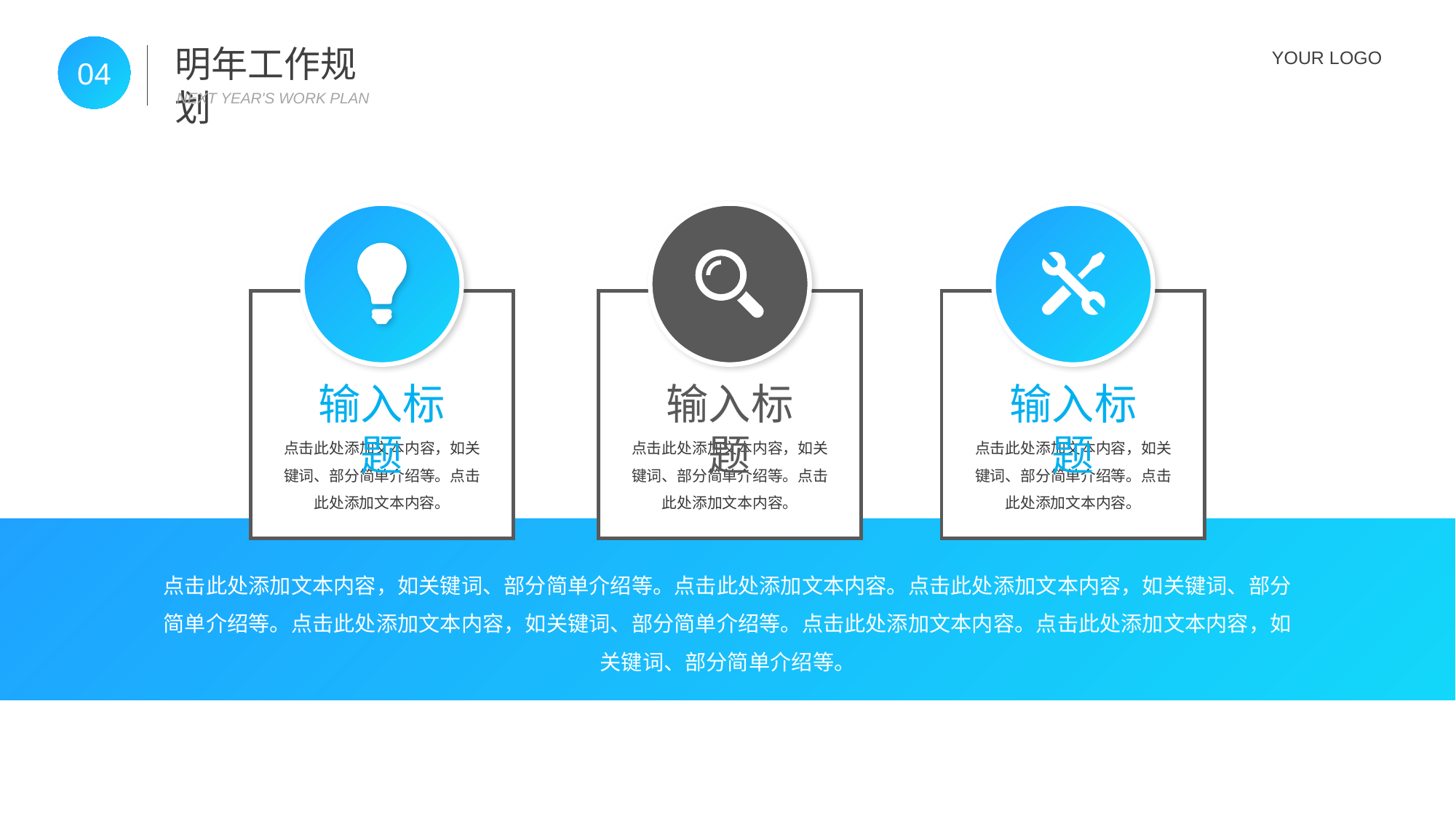

明年工作规划

04
NEXT YEAR'S WORK PLAN
YOUR LOGO

输入标题
点击此处添加文本内容，如关键词、部分简单介绍等。点击此处添加文本内容。
输入标题
点击此处添加文本内容，如关键词、部分简单介绍等。点击此处添加文本内容。
输入标题
点击此处添加文本内容，如关键词、部分简单介绍等。点击此处添加文本内容。

点击此处添加文本内容，如关键词、部分简单介绍等。点击此处添加文本内容。点击此处添加文本内容，如关键词、部分简单介绍等。点击此处添加文本内容，如关键词、部分简单介绍等。点击此处添加文本内容。点击此处添加文本内容，如关键词、部分简单介绍等。